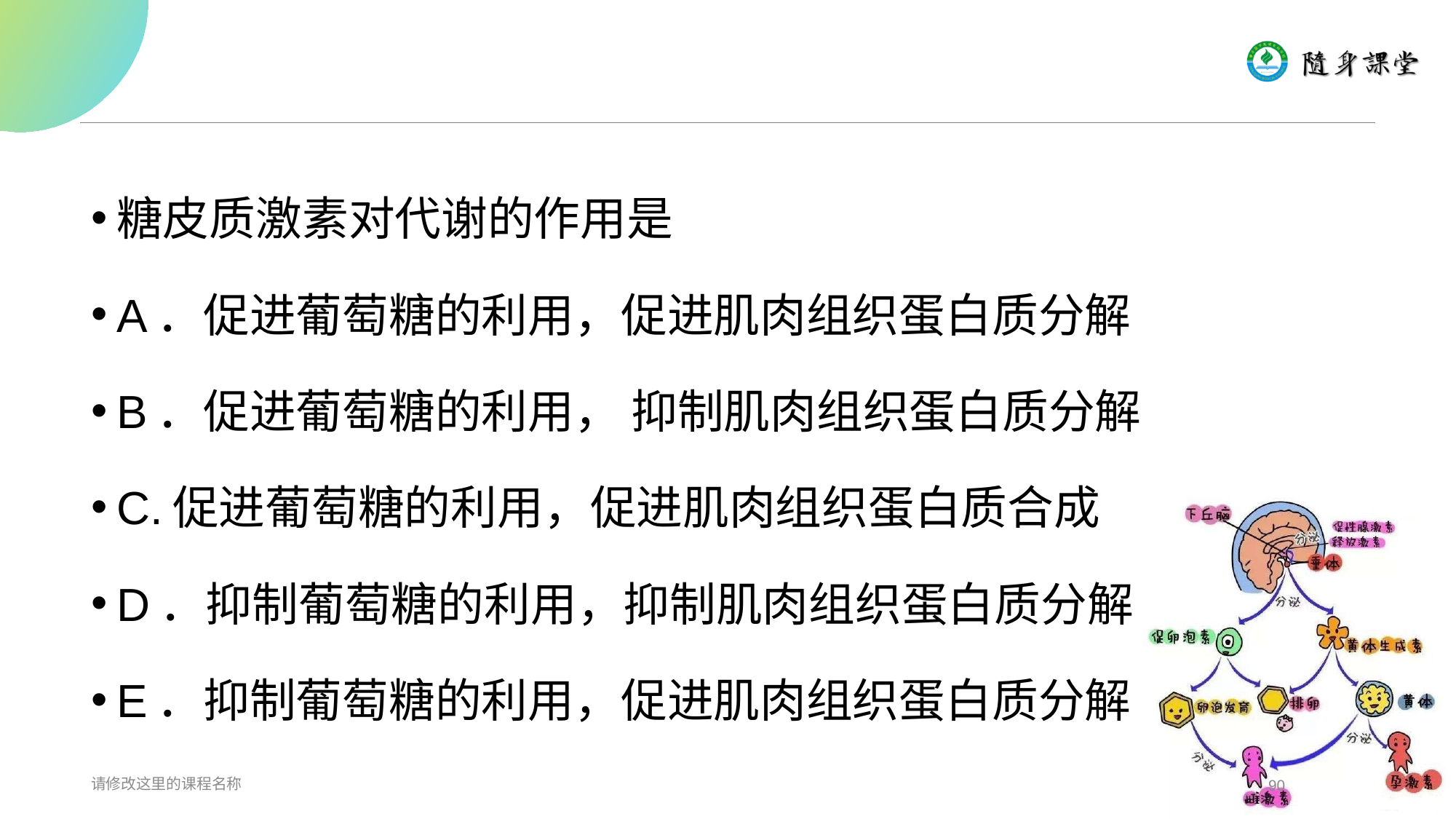

#
糖皮质激素对代谢的作用是
A．促进葡萄糖的利用，促进肌肉组织蛋白质分解
B．促进葡萄糖的利用， 抑制肌肉组织蛋白质分解
C.促进葡萄糖的利用，促进肌肉组织蛋白质合成
D．抑制葡萄糖的利用，抑制肌肉组织蛋白质分解
E．抑制葡萄糖的利用，促进肌肉组织蛋白质分解
请修改这里的课程名称
90